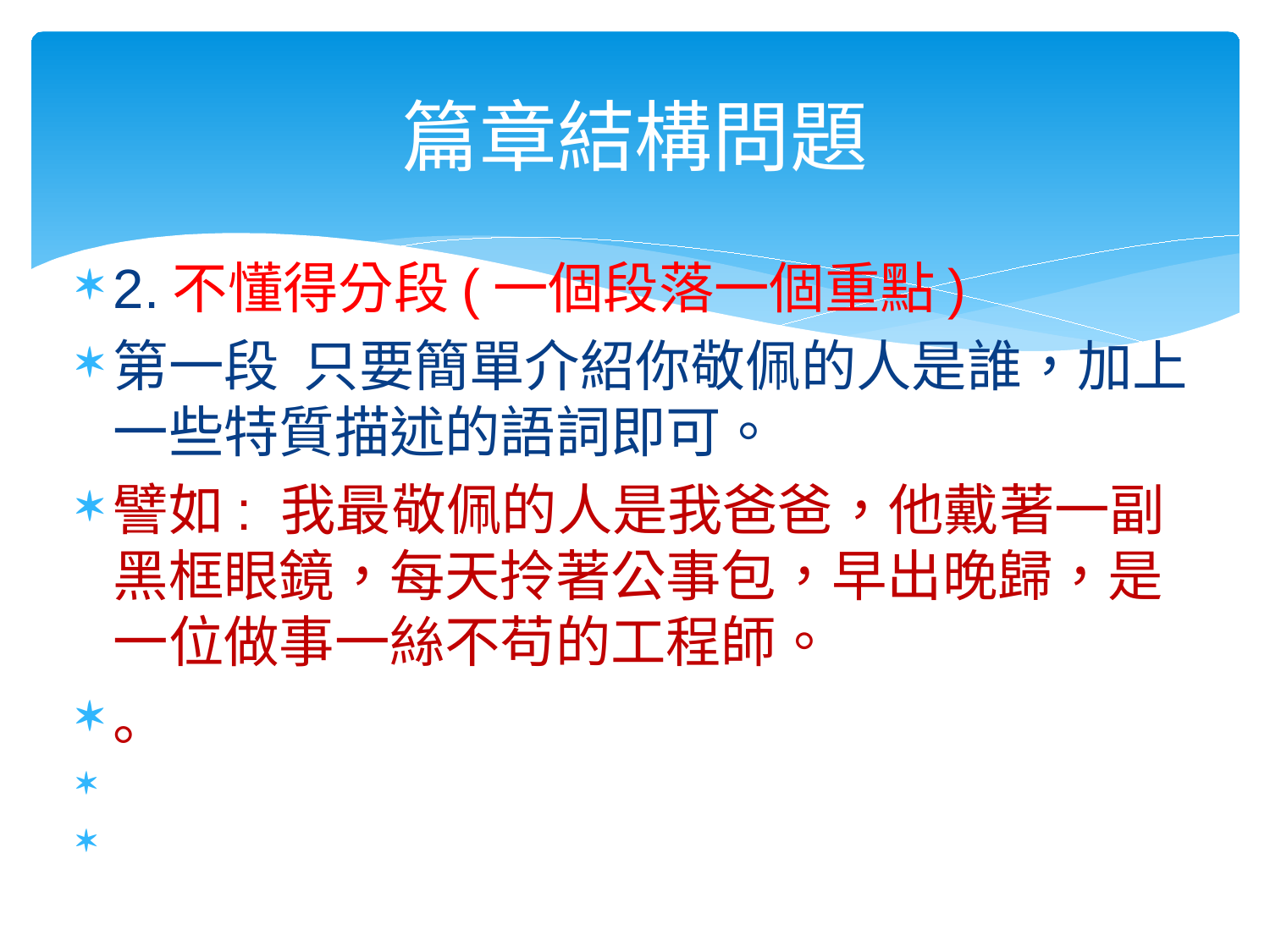

# 篇章結構問題

2.不懂得分段(一個段落一個重點)
第一段  只要簡單介紹你敬佩的人是誰，加上一些特質描述的語詞即可。
譬如: 我最敬佩的人是我爸爸，他戴著一副黑框眼鏡，每天拎著公事包，早出晚歸，是一位做事一絲不苟的工程師。
。